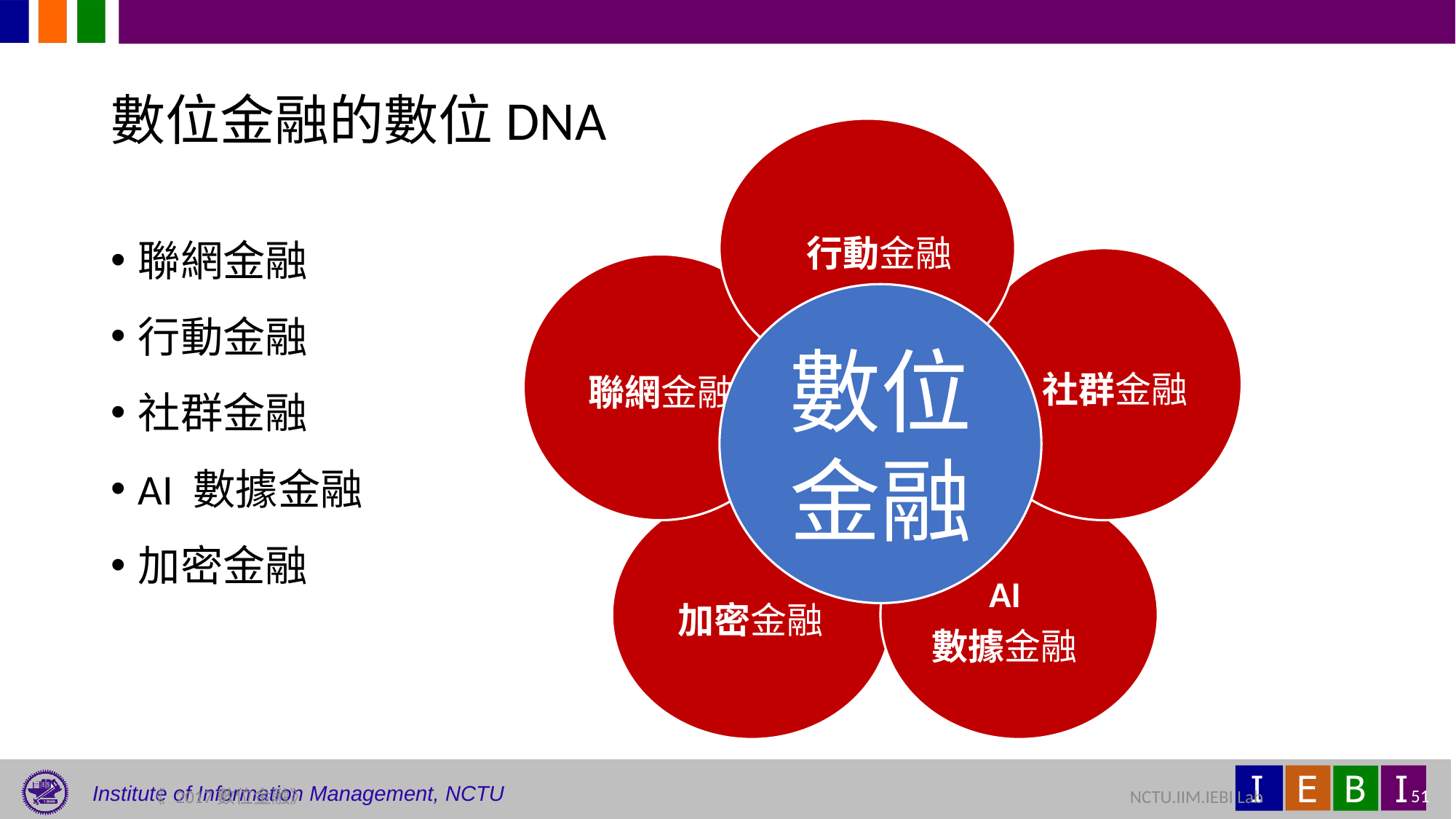

# 數位金融的數位DNA
   行動金融
聯網金融
行動金融
社群金融
AI 數據金融
加密金融
  社群金融
 聯網金融
數位金融
 加密金融
       AI
數據金融
《 2017數位金融》                                                                                                                                             	NCTU.IIM.IEBI Lab
51